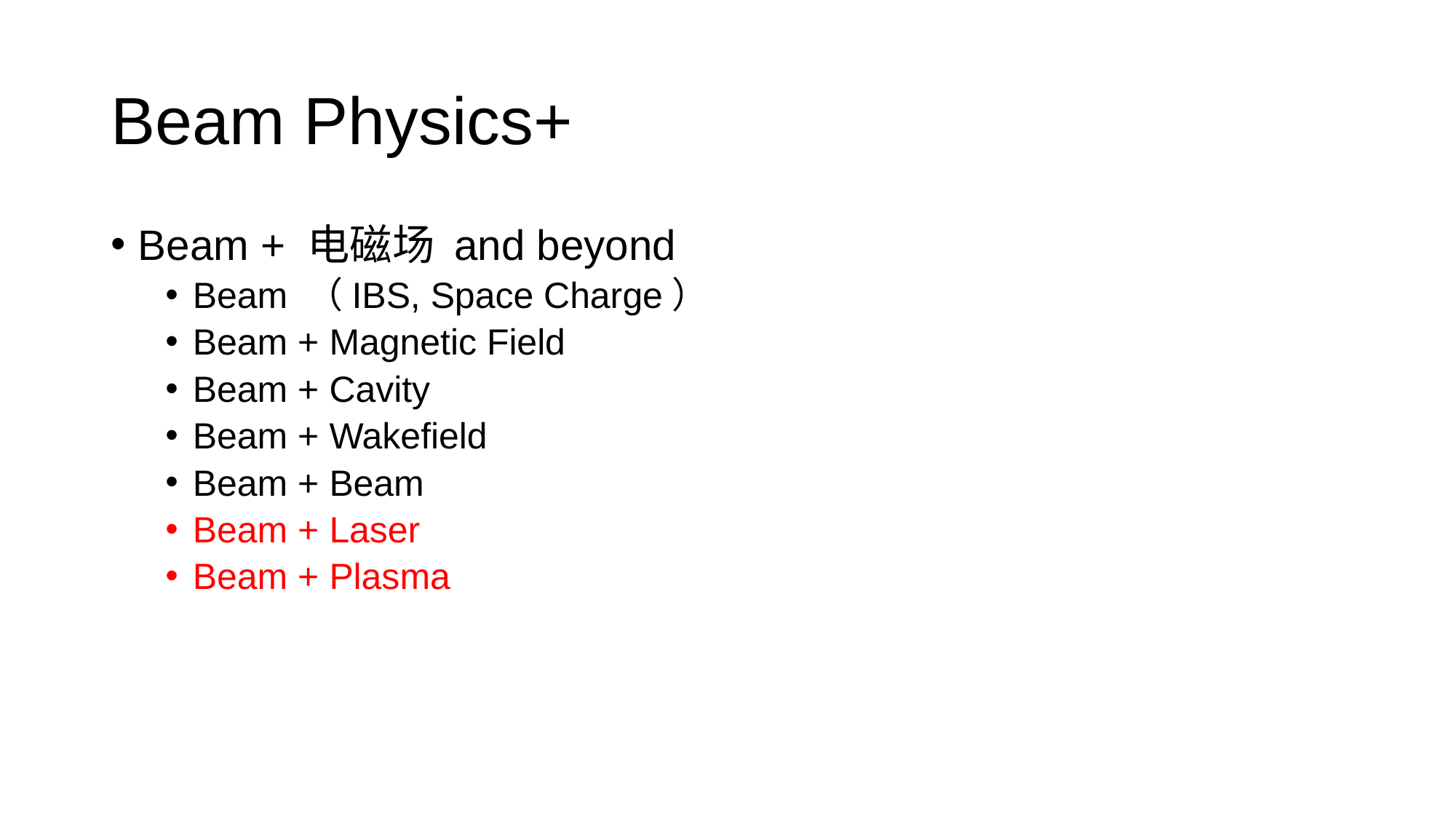

# Beam Physics+
Beam + 电磁场 and beyond
Beam （IBS, Space Charge）
Beam + Magnetic Field
Beam + Cavity
Beam + Wakefield
Beam + Beam
Beam + Laser
Beam + Plasma